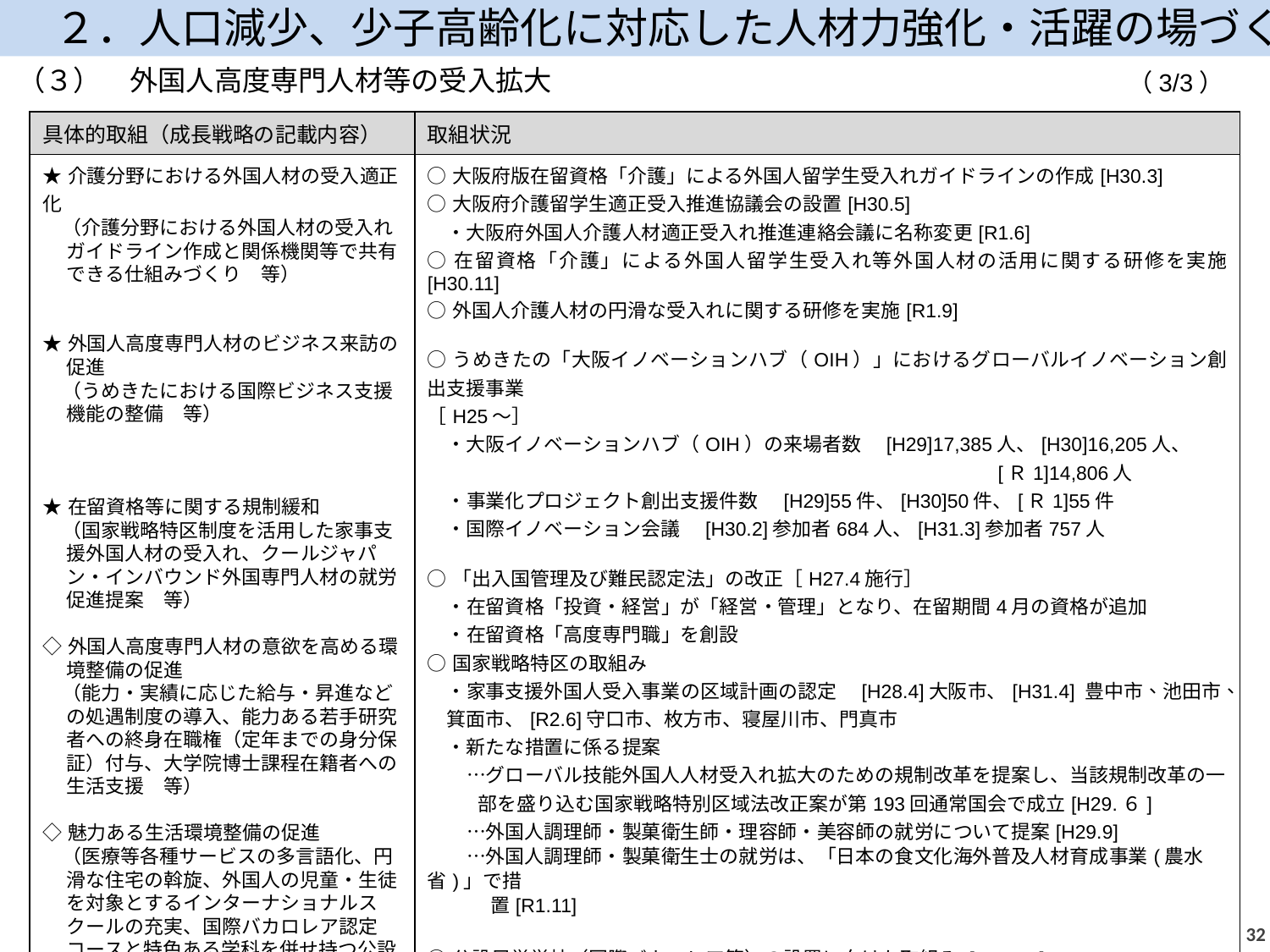

２．人口減少、少子高齢化に対応した人材力強化・活躍の場づくり
（３）　外国人高度専門人材等の受入拡大
（3/3）
| 具体的取組（成長戦略の記載内容） | 取組状況 |
| --- | --- |
| ★介護分野における外国人材の受入適正化 　（介護分野における外国人材の受入れガイドライン作成と関係機関等で共有できる仕組みづくり　等） ★外国人高度専門人材のビジネス来訪の促進 　（うめきたにおける国際ビジネス支援機能の整備　等） ★在留資格等に関する規制緩和 　（国家戦略特区制度を活用した家事支援外国人材の受入れ、クールジャパン・インバウンド外国専門人材の就労促進提案　等） ◇外国人高度専門人材の意欲を高める環境整備の促進 　（能力・実績に応じた給与・昇進などの処遇制度の導入、能力ある若手研究者への終身在職権（定年までの身分保証）付与、大学院博士課程在籍者への生活支援　等） ◇魅力ある生活環境整備の促進 　（医療等各種サービスの多言語化、円滑な住宅の斡旋、外国人の児童・生徒を対象とするインターナショナルスクールの充実、国際バカロレア認定コースと特色ある学科を併せ持つ公設民営学校の設置　等 | ○大阪府版在留資格「介護」による外国人留学生受入れガイドラインの作成[H30.3] ○大阪府介護留学生適正受入推進協議会の設置[H30.5] 　・大阪府外国人介護人材適正受入れ推進連絡会議に名称変更[R1.6] ○在留資格「介護」による外国人留学生受入れ等外国人材の活用に関する研修を実施 [H30.11] ○外国人介護人材の円滑な受入れに関する研修を実施[R1.9] ○うめきたの「大阪イノベーションハブ（OIH）」におけるグローバルイノベーション創出支援事業 ［H25～］ 　・大阪イノベーションハブ（OIH）の来場者数　[H29]17,385人、[H30]16,205人、 　　　　　　　　　　　　　　　　　　　　　　　　　　　　　[Ｒ1]14,806人 　・事業化プロジェクト創出支援件数　[H29]55件、[H30]50件、[Ｒ1]55件 　・国際イノベーション会議　[H30.2]参加者684人、[H31.3]参加者757人 ○「出入国管理及び難民認定法」の改正［H27.4施行］ 　・在留資格「投資・経営」が「経営・管理」となり、在留期間4月の資格が追加 　・在留資格「高度専門職」を創設 ○国家戦略特区の取組み 　・家事支援外国人受入事業の区域計画の認定　[H28.4]大阪市、[H31.4] 豊中市、池田市、 箕面市、[R2.6]守口市、枚方市、寝屋川市、門真市 　・新たな措置に係る提案 　　…グローバル技能外国人人材受入れ拡大のための規制改革を提案し、当該規制改革の一部を盛り込む国家戦略特別区域法改正案が第193回通常国会で成立[H29.６] 　　…外国人調理師・製菓衛生師・理容師・美容師の就労について提案[H29.9] 　　…外国人調理師・製菓衛生士の就労は、「日本の食文化海外普及人材育成事業(農水省)」で措 　　　 置[R1.11] ○公設民営学校（国際バカロレア等）の設置に向けた取組み [H26～] 　・設置に係る調査研究 [H26～] 　・平成31年度の開校に向けた準備を開始 [H29.6～] 　・学校名を「大阪市立水都国際中学校・高等学校」に決定［H29.12］ 　・全国初の公設民営の中高一貫教育校として開校[H31.4～] ・国際バカロレア機構より国際バカロレアワールドスクールの認定[Ｒ2.2] （次ページに続く） |
32